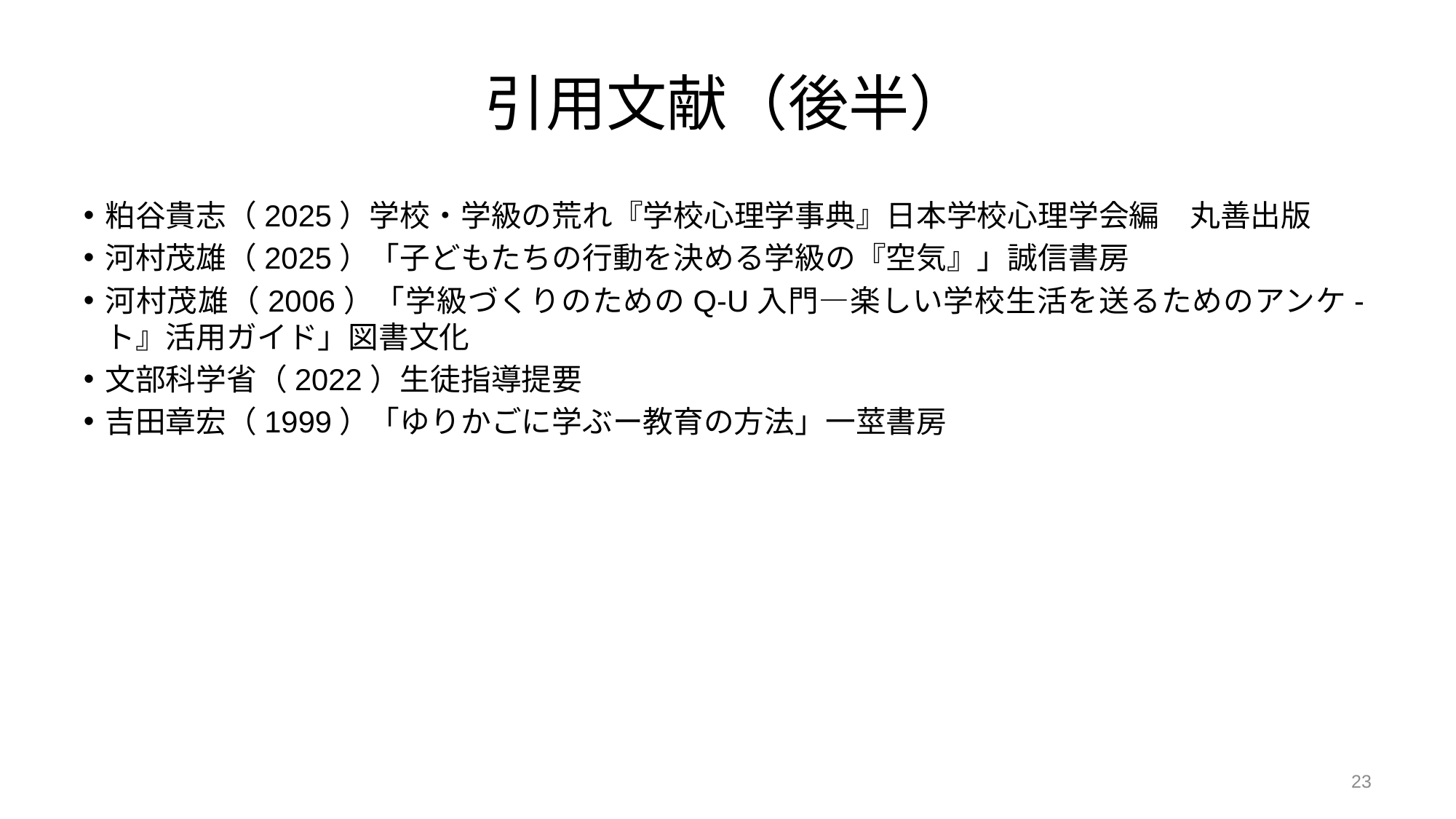

# 引用文献（後半）
粕谷貴志（2025）学校・学級の荒れ『学校心理学事典』日本学校心理学会編　丸善出版
河村茂雄（2025）「子どもたちの行動を決める学級の『空気』」誠信書房
河村茂雄（2006）「学級づくりのためのQ-U入門―楽しい学校生活を送るためのアンケ-ト』活用ガイド」図書文化
文部科学省（2022）生徒指導提要
吉田章宏（1999）「ゆりかごに学ぶー教育の方法」一莖書房

23